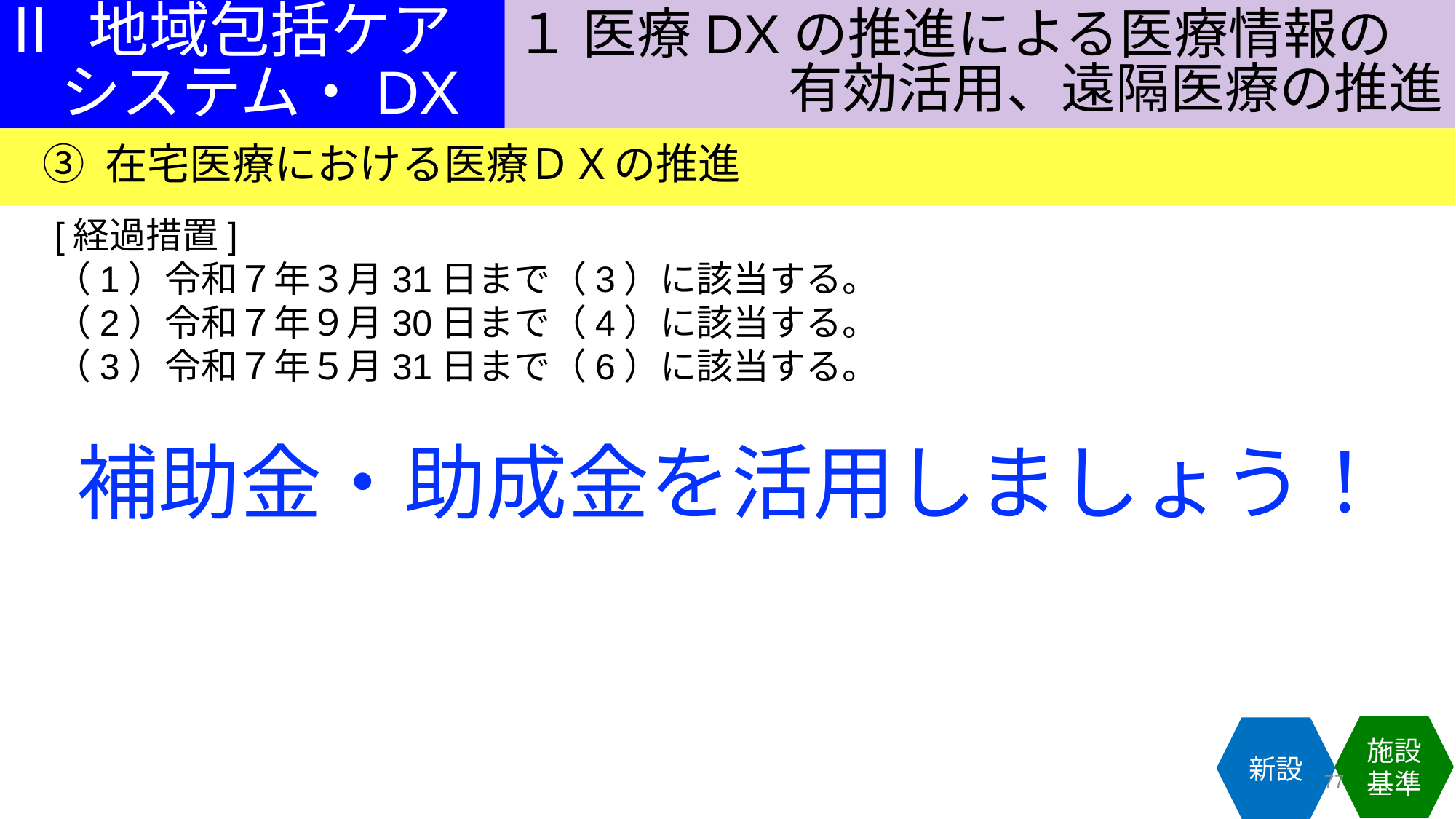

１ 医療DXの推進による医療情報の
　　　　　有効活用、遠隔医療の推進
Ⅱ 地域包括ケア
　システム・DX
③ 在宅医療における医療ＤＸの推進
[経過措置]
（1）令和７年３月31日まで（3）に該当する。
（2）令和７年９月30日まで（4）に該当する。
（3）令和７年５月31日まで（6）に該当する。

補助金・助成金を活用しましょう！
施設基準
新設
77